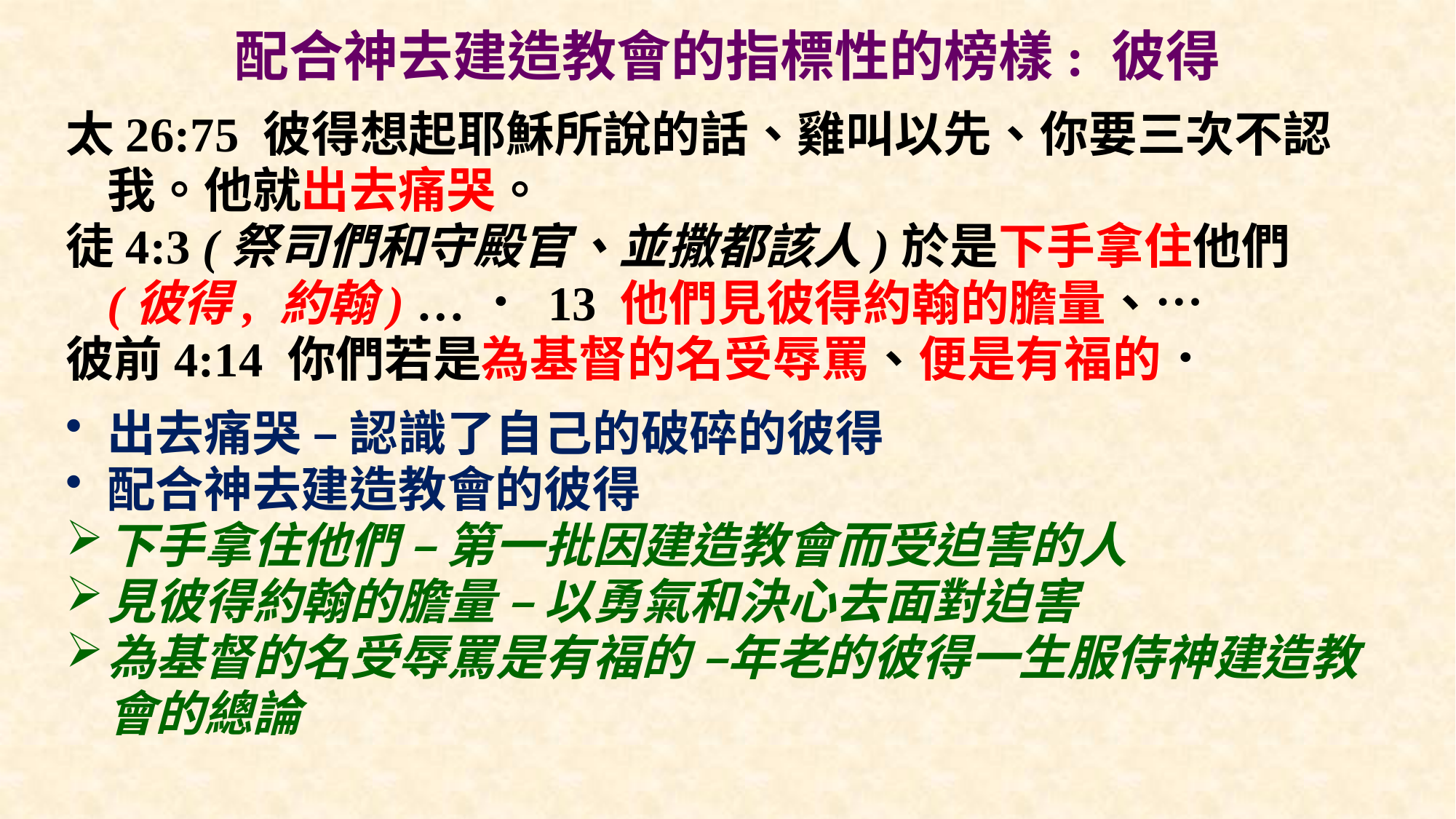

# 配合神去建造教會的指標性的榜樣: 彼得
太26:75 彼得想起耶穌所說的話、雞叫以先、你要三次不認我。他就出去痛哭。
徒4:3 (祭司們和守殿官、並撒都該人)於是下手拿住他們 (彼得, 約翰) …． 13 他們見彼得約翰的膽量、…
彼前4:14 你們若是為基督的名受辱罵、便是有福的．
出去痛哭 – 認識了自己的破碎的彼得
配合神去建造教會的彼得
下手拿住他們 – 第一批因建造教會而受迫害的人
見彼得約翰的膽量 – 以勇氣和決心去面對迫害
為基督的名受辱罵是有福的 –年老的彼得一生服侍神建造教會的總論